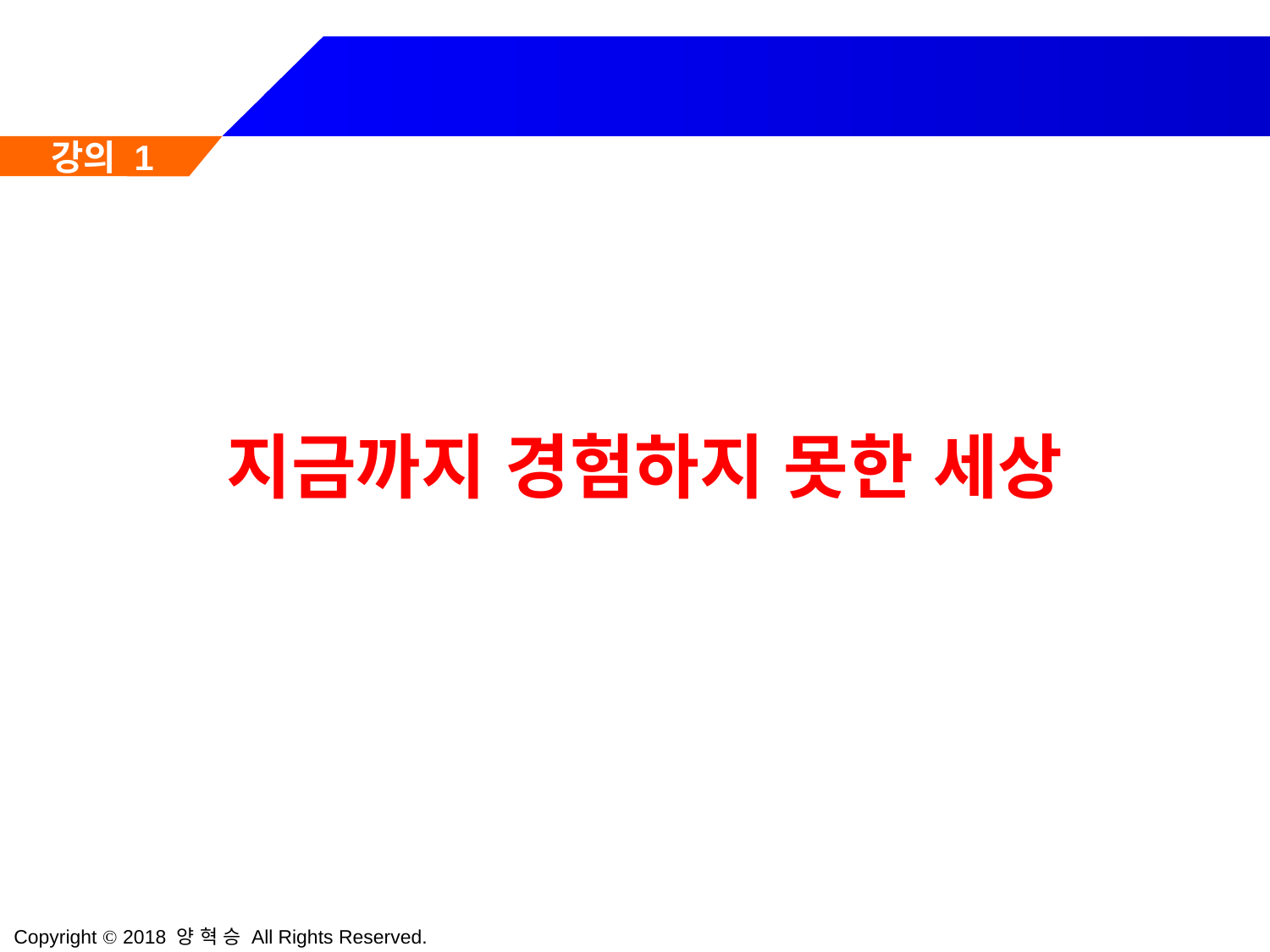

# 강의 1
지금까지 경험하지 못한 세상